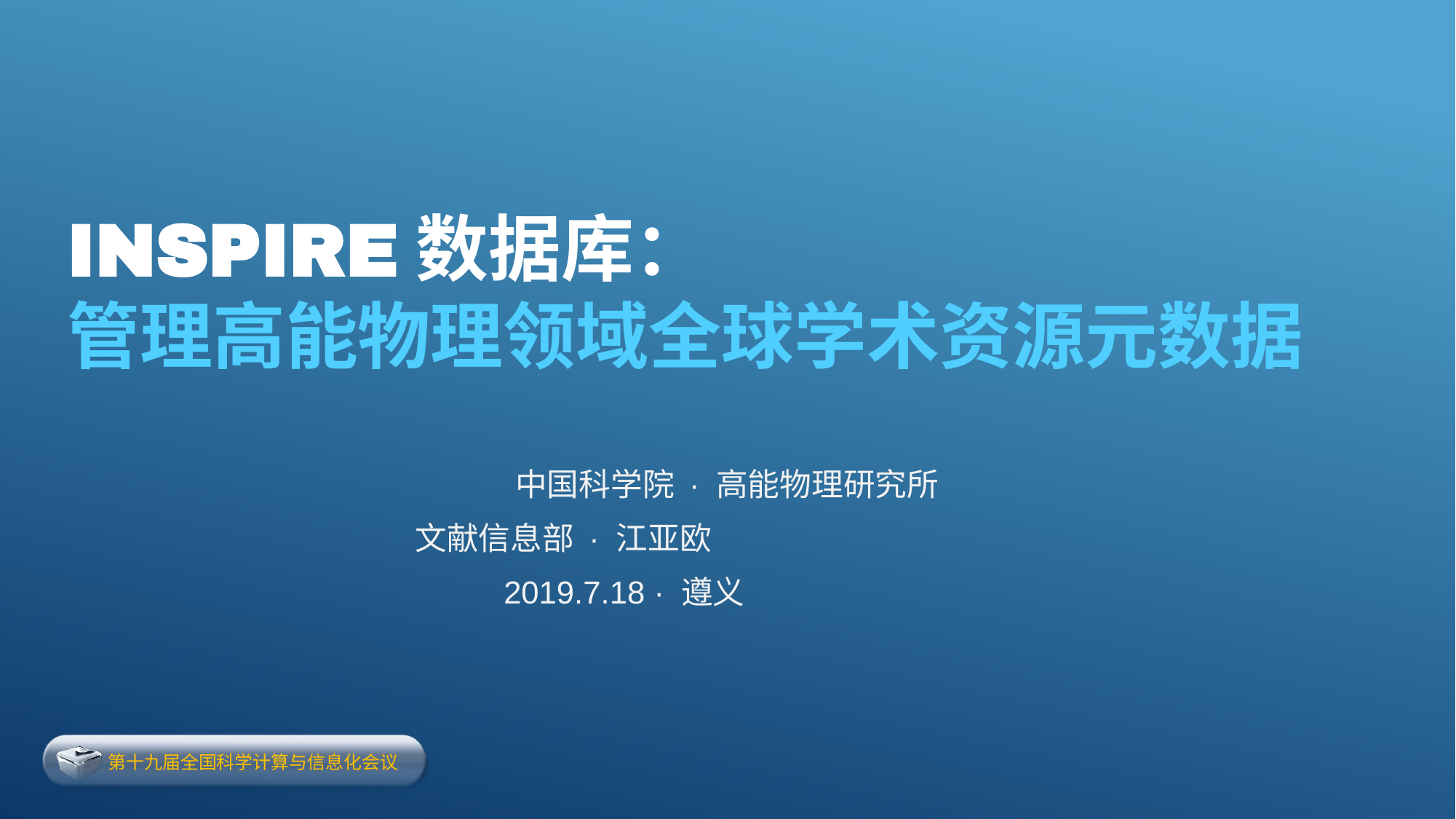

# INSPIRE数据库： 管理高能物理领域全球学术资源元数据
中国科学院 · 高能物理研究所
                                                文献信息部 · 江亚欧
                                                 2019.7.18 · 遵义